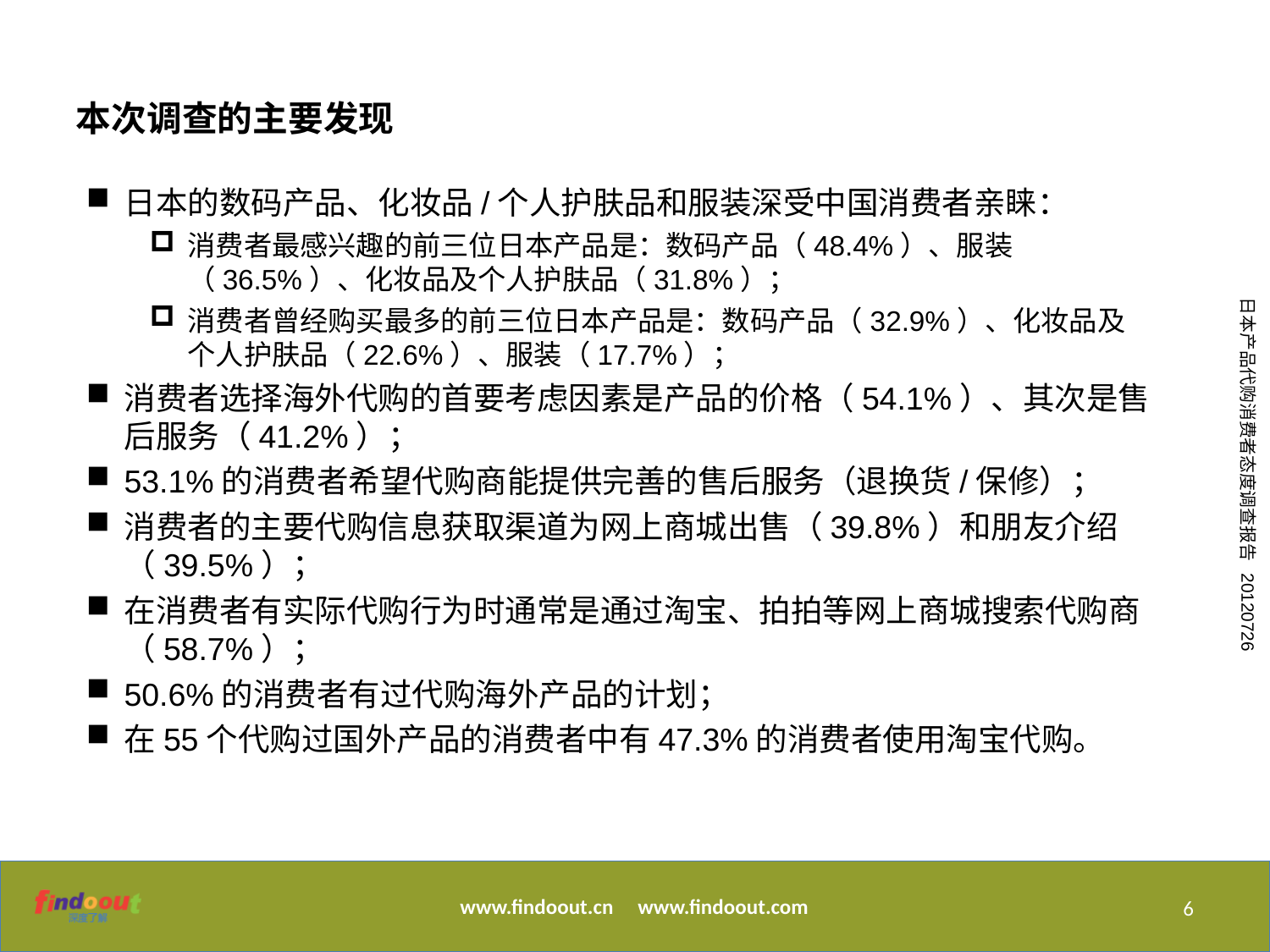

本次调查的主要发现
日本的数码产品、化妆品/个人护肤品和服装深受中国消费者亲睐：
消费者最感兴趣的前三位日本产品是：数码产品（48.4%）、服装（36.5%）、化妆品及个人护肤品（31.8%）；
消费者曾经购买最多的前三位日本产品是：数码产品（32.9%）、化妆品及个人护肤品（22.6%）、服装（17.7%）；
消费者选择海外代购的首要考虑因素是产品的价格（54.1%）、其次是售后服务（41.2%）；
53.1%的消费者希望代购商能提供完善的售后服务（退换货/保修）；
消费者的主要代购信息获取渠道为网上商城出售（39.8%）和朋友介绍（39.5%）；
在消费者有实际代购行为时通常是通过淘宝、拍拍等网上商城搜索代购商（58.7%）；
50.6%的消费者有过代购海外产品的计划；
在55个代购过国外产品的消费者中有47.3%的消费者使用淘宝代购。
6